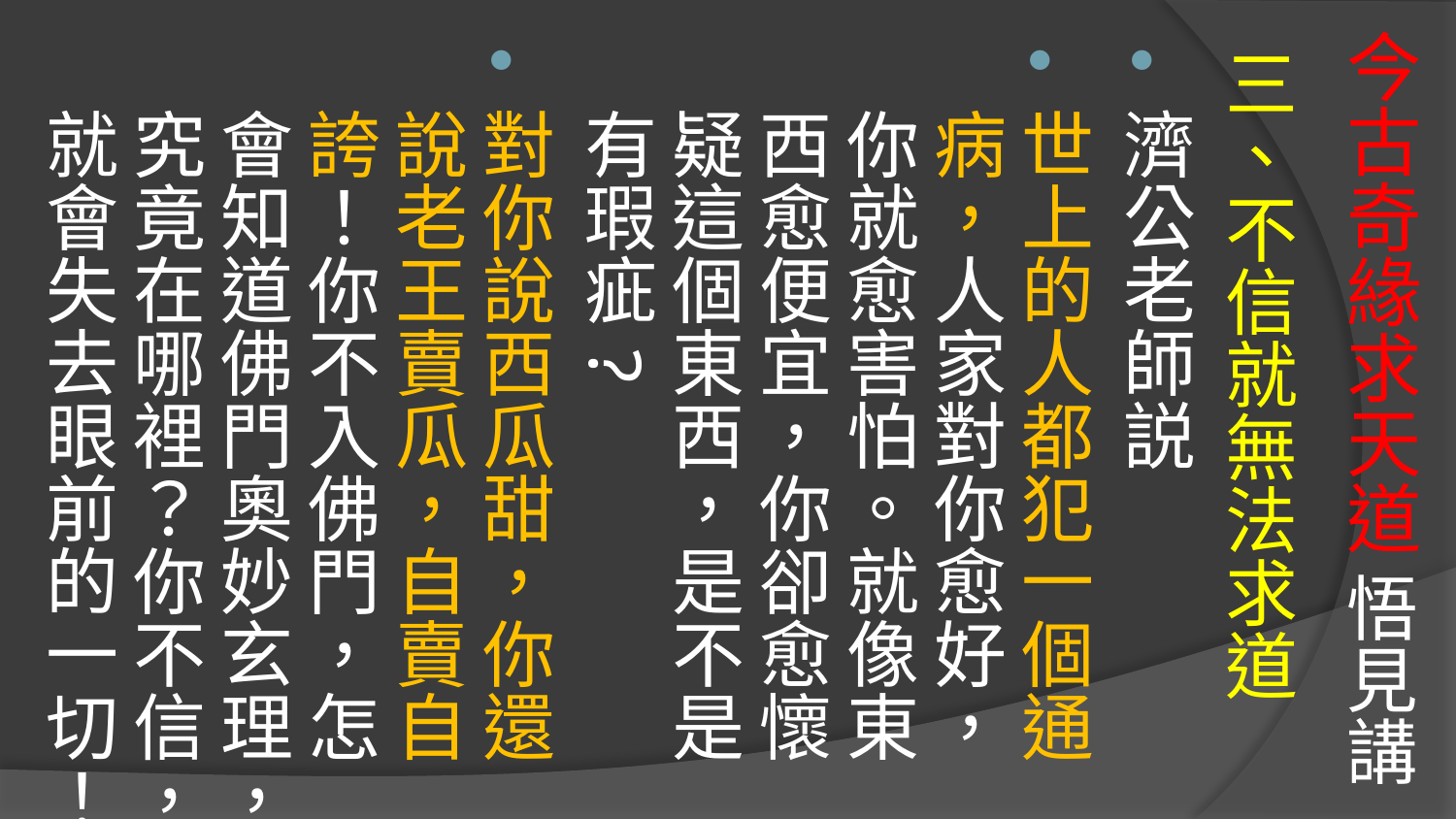

# 今古奇緣求天道 悟見講
三、不信就無法求道
濟公老師説
世上的人都犯一個通病，人家對你愈好，你就愈害怕。就像東西愈便宜，你卻愈懷疑這個東西，是不是有瑕疵?
對你說西瓜甜，你還說老王賣瓜，自賣自誇！你不入佛門，怎會知道佛門奧妙玄理，究竟在哪裡？你不信，就會失去眼前的一切！